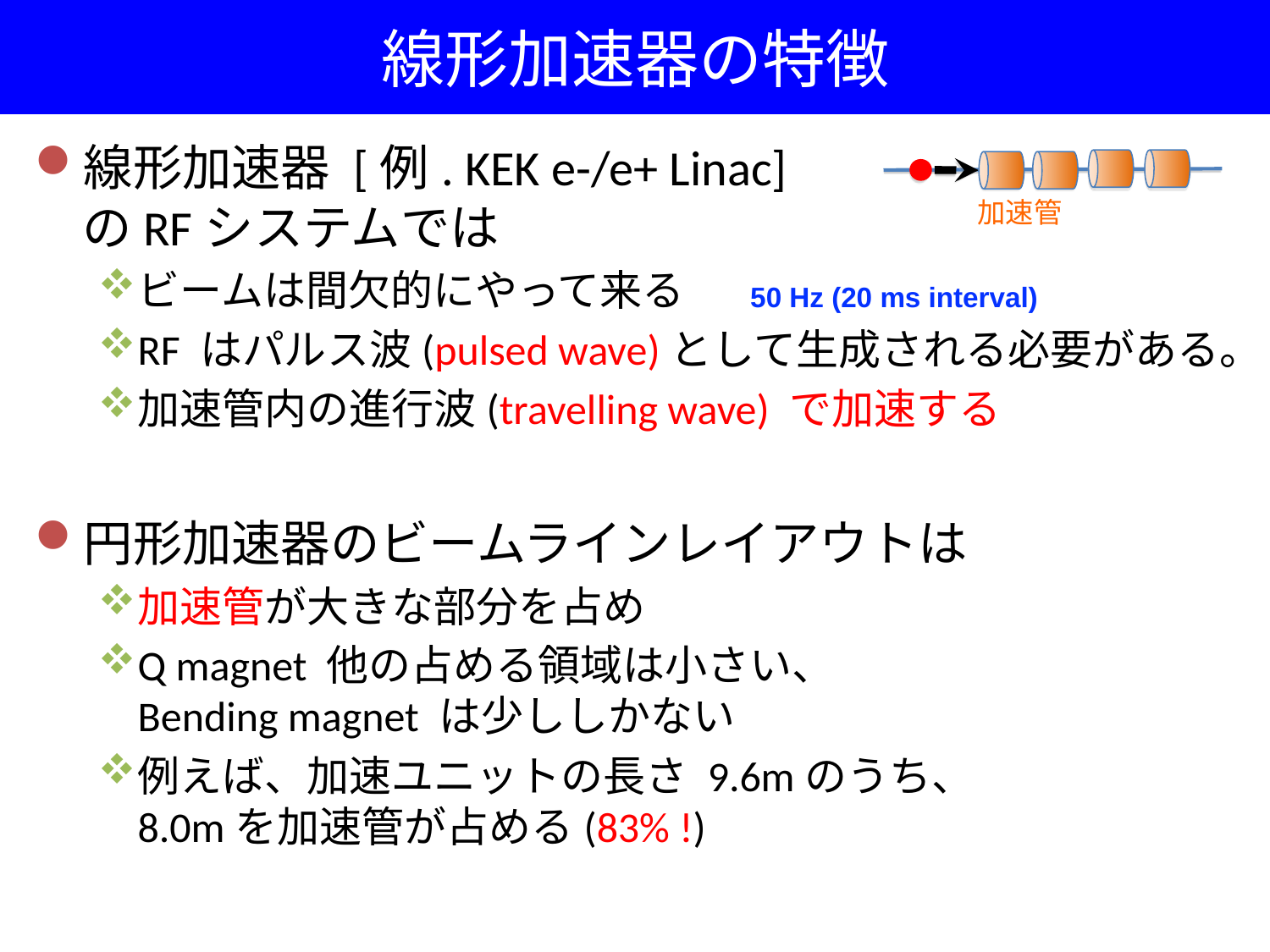

# 線形加速器の特徴
線形加速器 [例. KEK e-/e+ Linac]
のRFシステムでは
ビームは間欠的にやって来る
RF はパルス波(pulsed wave)として生成される必要がある。
加速管内の進行波(travelling wave) で加速する

円形加速器のビームラインレイアウトは
加速管が大きな部分を占め
Q magnet 他の占める領域は小さい、
Bending magnet は少ししかない
例えば、加速ユニットの長さ 9.6mのうち、
8.0mを加速管が占める(83% !)

加速管
50 Hz (20 ms interval)